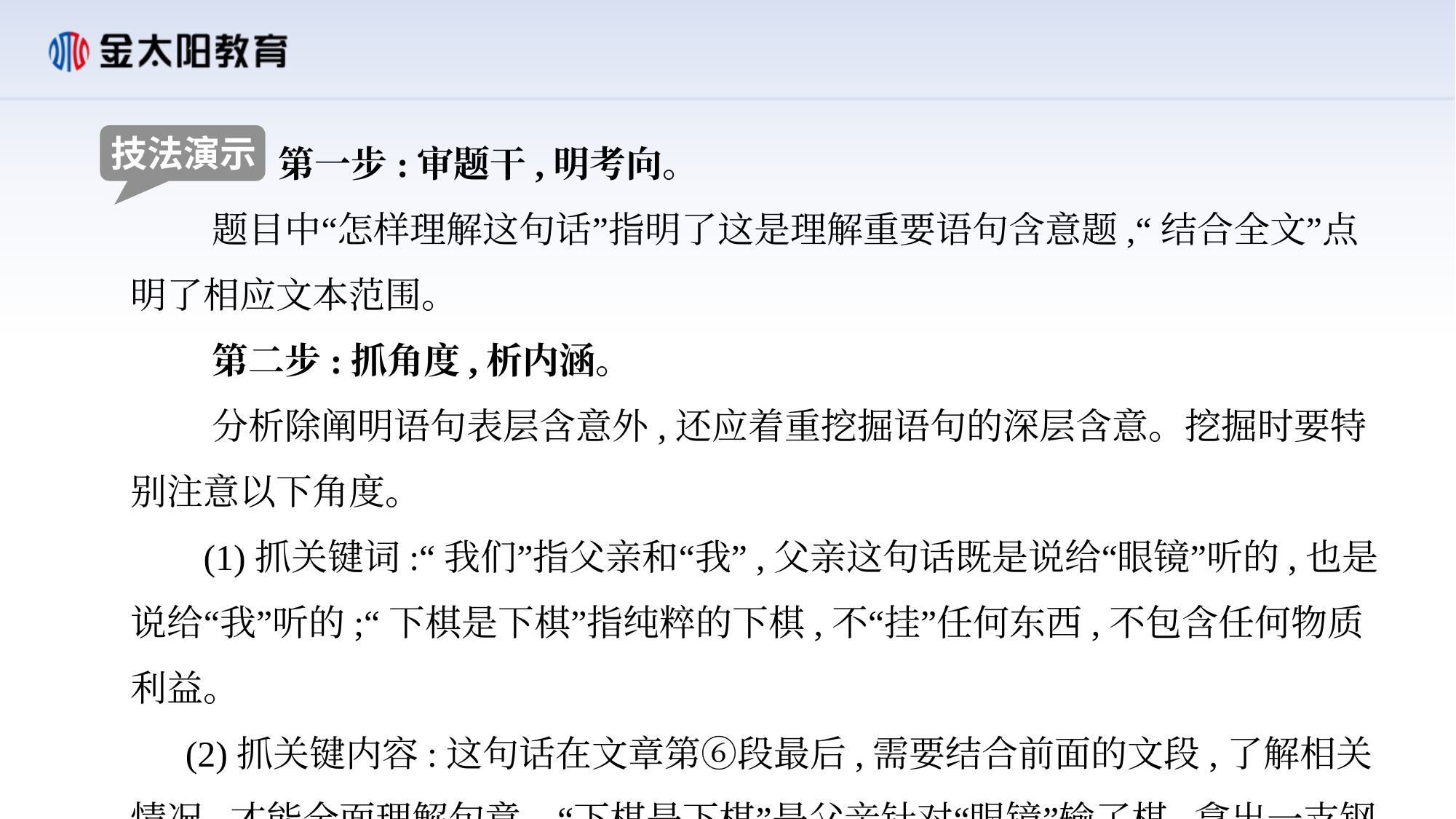

第一步:审题干,明考向。
        题目中“怎样理解这句话”指明了这是理解重要语句含意题,“结合全文”点明了相应文本范围。
        第二步:抓角度,析内涵。
        分析除阐明语句表层含意外,还应着重挖掘语句的深层含意。挖掘时要特别注意以下角度。
        (1)抓关键词:“我们”指父亲和“我”,父亲这句话既是说给“眼镜”听的,也是说给“我”听的;“下棋是下棋”指纯粹的下棋,不“挂”任何东西,不包含任何物质利益。
(2)抓关键内容:这句话在文章第⑥段最后,需要结合前面的文段,了解相关情况,才能全面理解句意。“下棋是下棋”是父亲针对“眼镜”输了棋,拿出一支钢笔